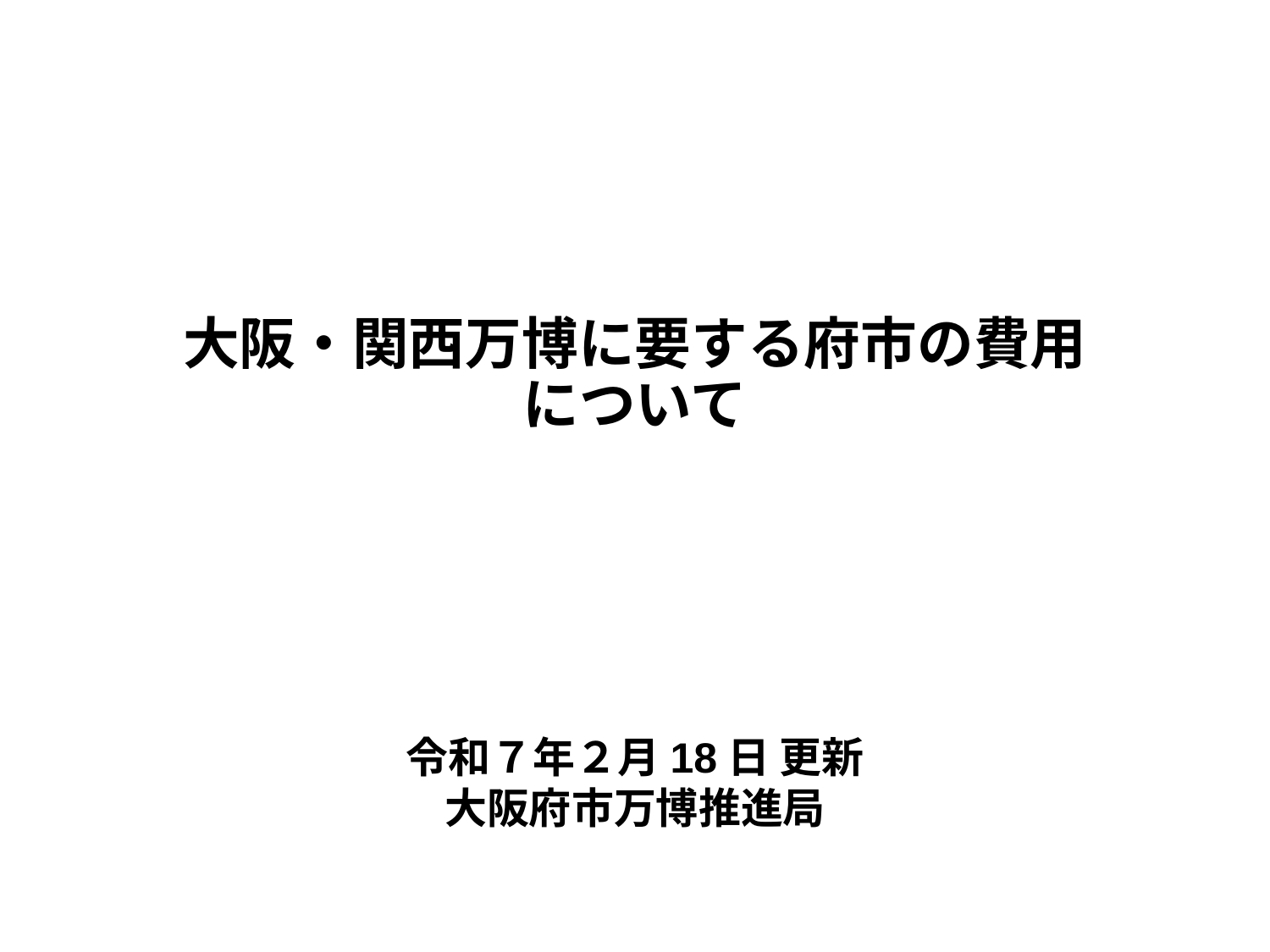

大阪・関西万博に要する府市の費用
について
令和７年２月18日 更新
大阪府市万博推進局